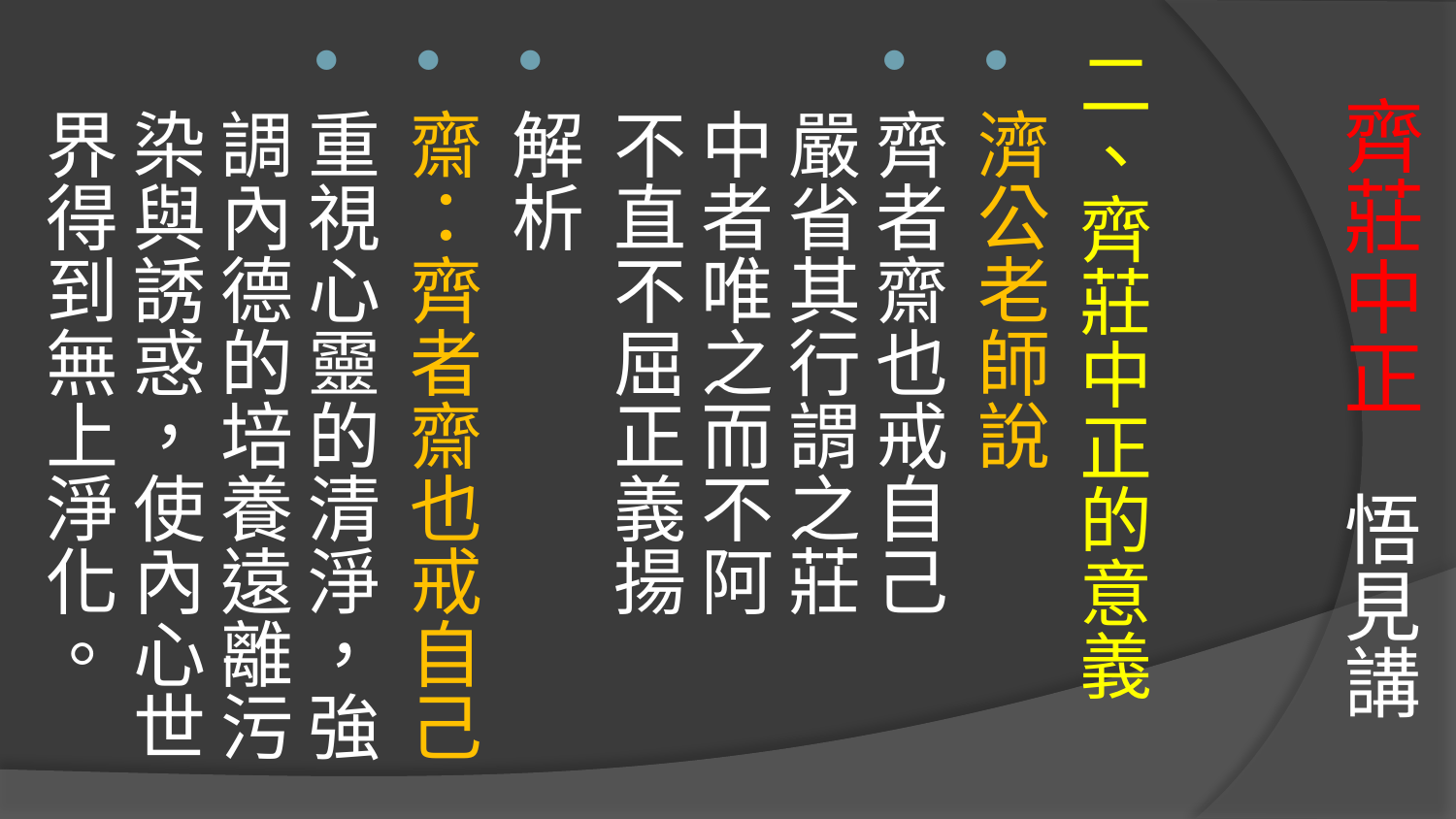

# 齊莊中正    悟見講
二、齊莊中正的意義
濟公老師說
齊者齋也戒自己
嚴省其行謂之莊
中者唯之而不阿
不直不屈正義揚
解析
齋：齊者齋也戒自己
重視心靈的清淨，強調內德的培養遠離污染與誘惑，使內心世界得到無上淨化。